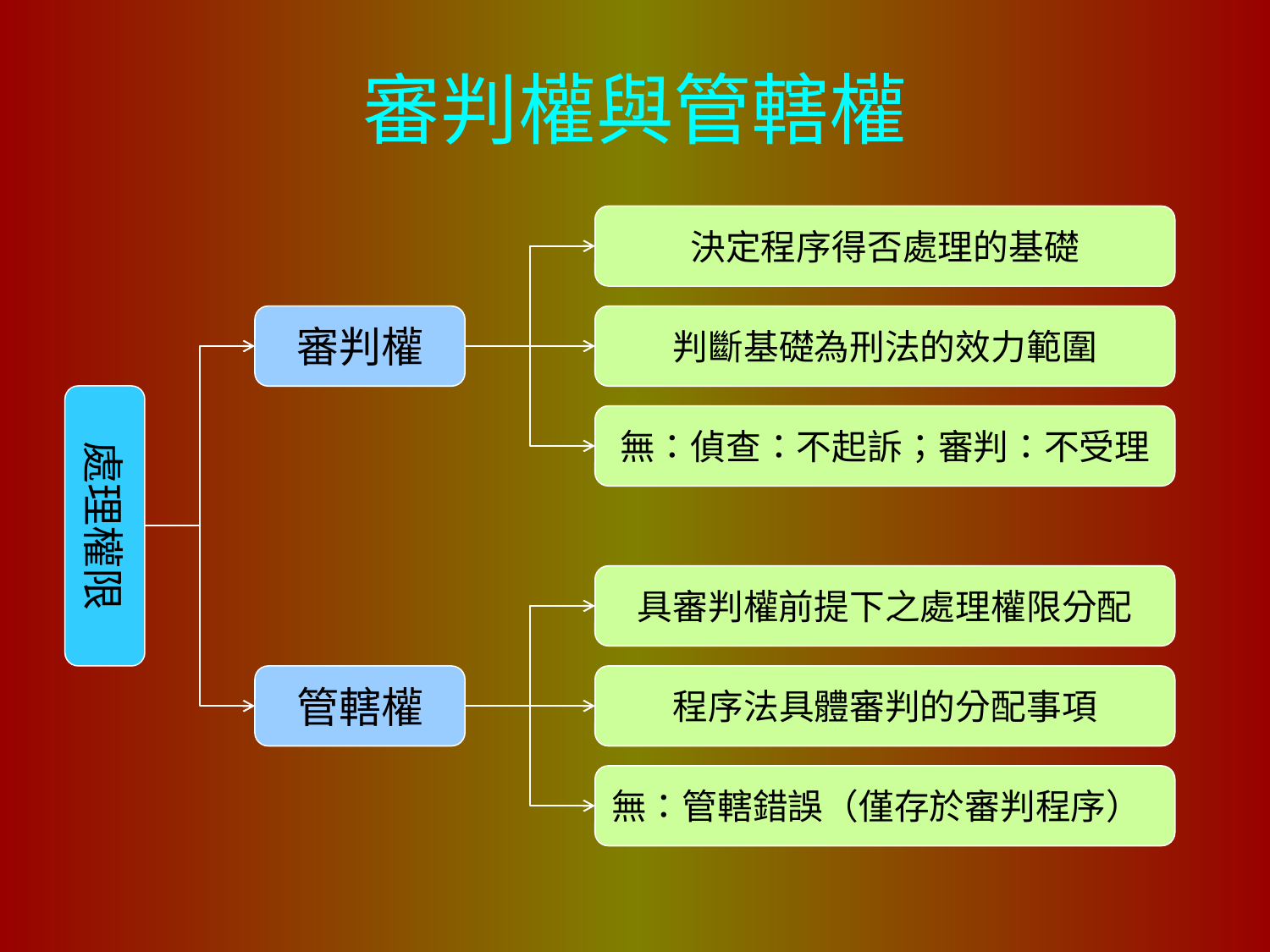

# 審判權與管轄權
決定程序得否處理的基礎
審判權
判斷基礎為刑法的效力範圍
處理權限
無：偵查：不起訴；審判：不受理
具審判權前提下之處理權限分配
管轄權
程序法具體審判的分配事項
無：管轄錯誤（僅存於審判程序）